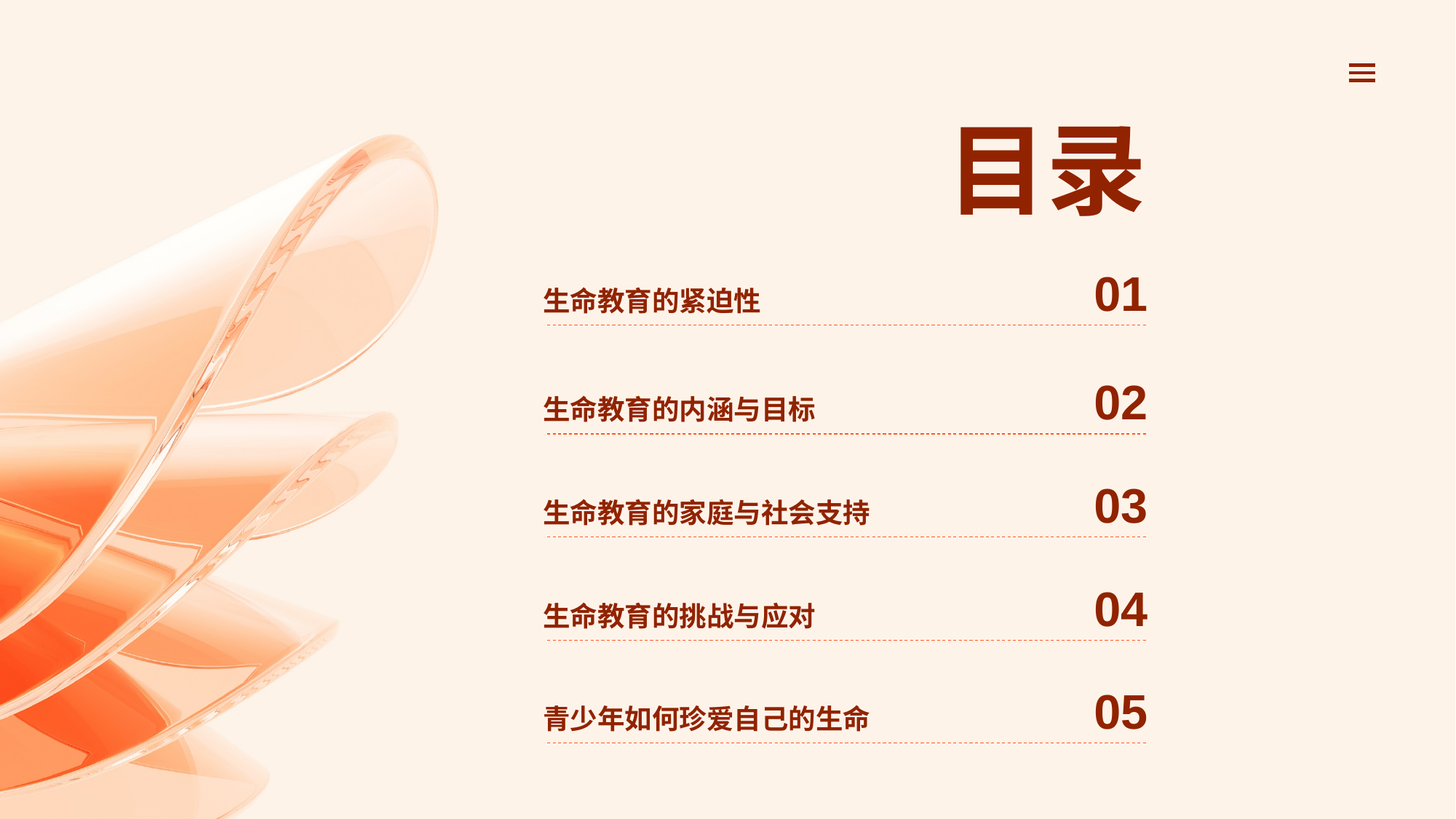

# 目录
01
生命教育的紧迫性
02
生命教育的内涵与目标
03
生命教育的家庭与社会支持
04
生命教育的挑战与应对
05
青少年如何珍爱自己的生命